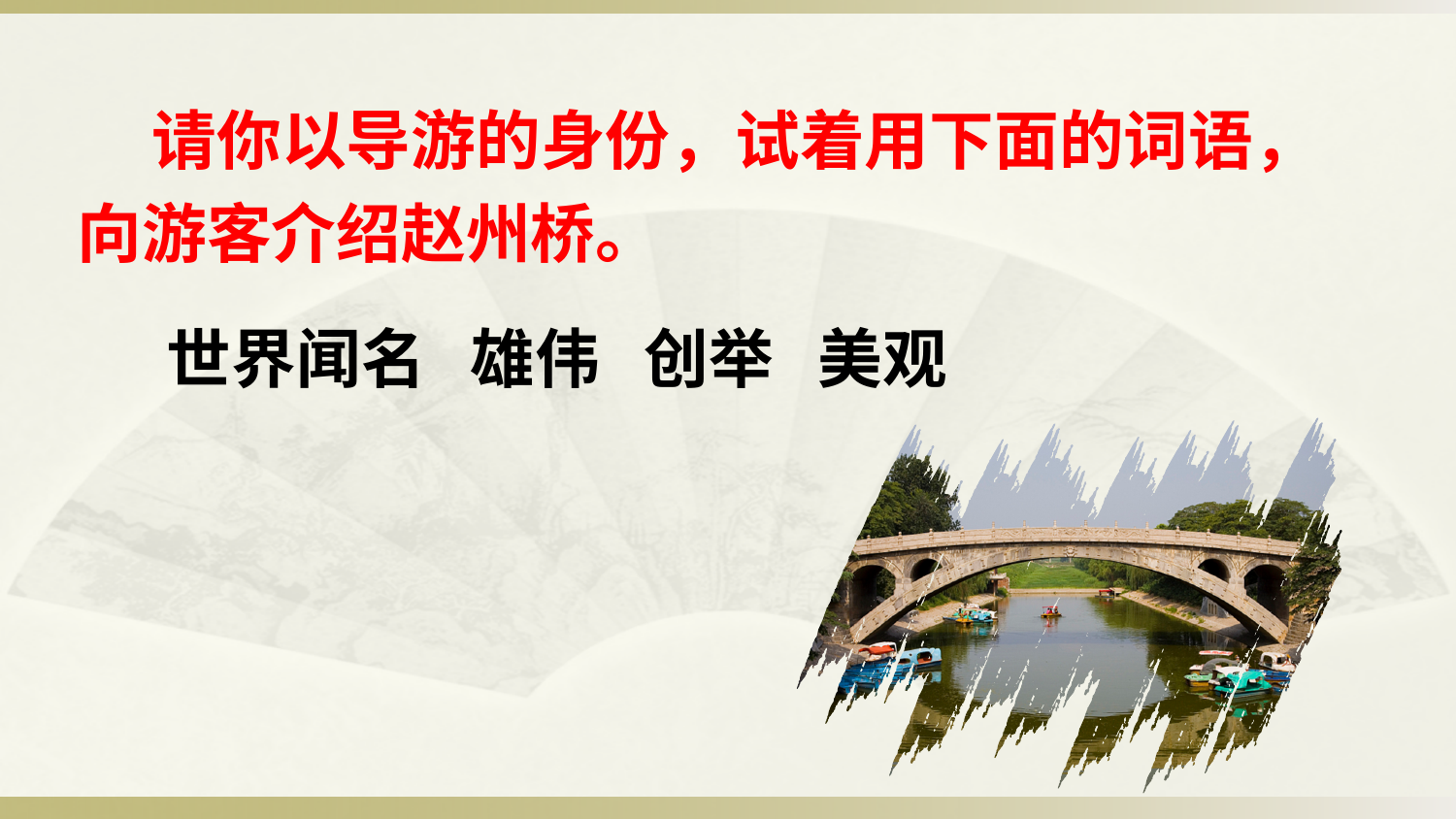

请你以导游的身份，试着用下面的词语，向游客介绍赵州桥。
     世界闻名   雄伟   创举   美观